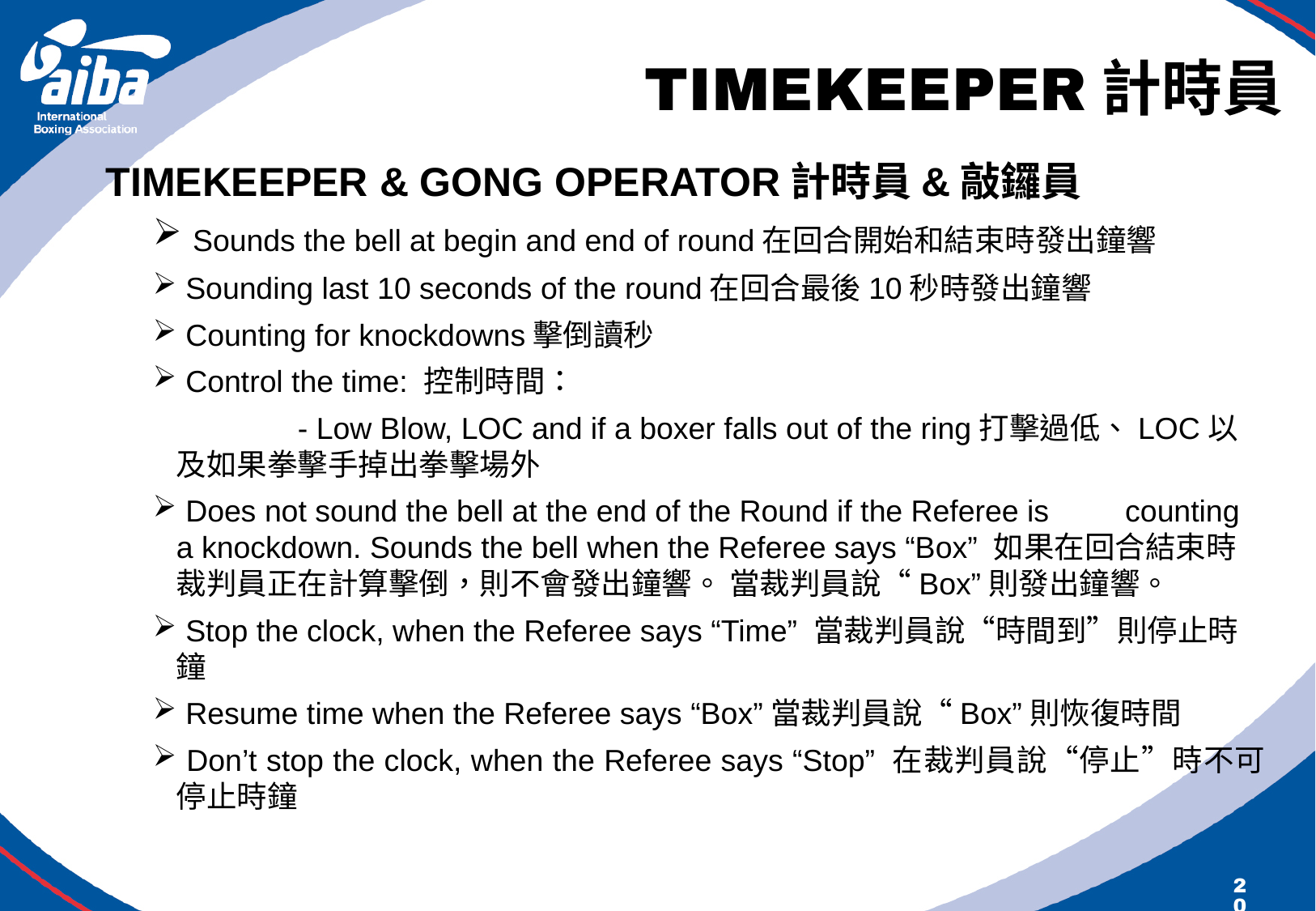

# TIMEKEEPER計時員
TIMEKEEPER & GONG OPERATOR計時員&敲鑼員
 Sounds the bell at begin and end of round在回合開始和結束時發出鐘響
 Sounding last 10 seconds of the round在回合最後10秒時發出鐘響
 Counting for knockdowns擊倒讀秒
 Control the time: 控制時間：
		- Low Blow, LOC and if a boxer falls out of the ring打擊過低、LOC以及如果拳擊手掉出拳擊場外
 Does not sound the bell at the end of the Round if the Referee is         counting a knockdown. Sounds the bell when the Referee says “Box” 如果在回合結束時裁判員正在計算擊倒，則不會發出鐘響。 當裁判員說“Box”則發出鐘響。
 Stop the clock, when the Referee says “Time” 當裁判員說“時間到”則停止時鐘
 Resume time when the Referee says “Box”當裁判員說“Box”則恢復時間
 Don’t stop the clock, when the Referee says “Stop” 在裁判員說“停止”時不可停止時鐘

203